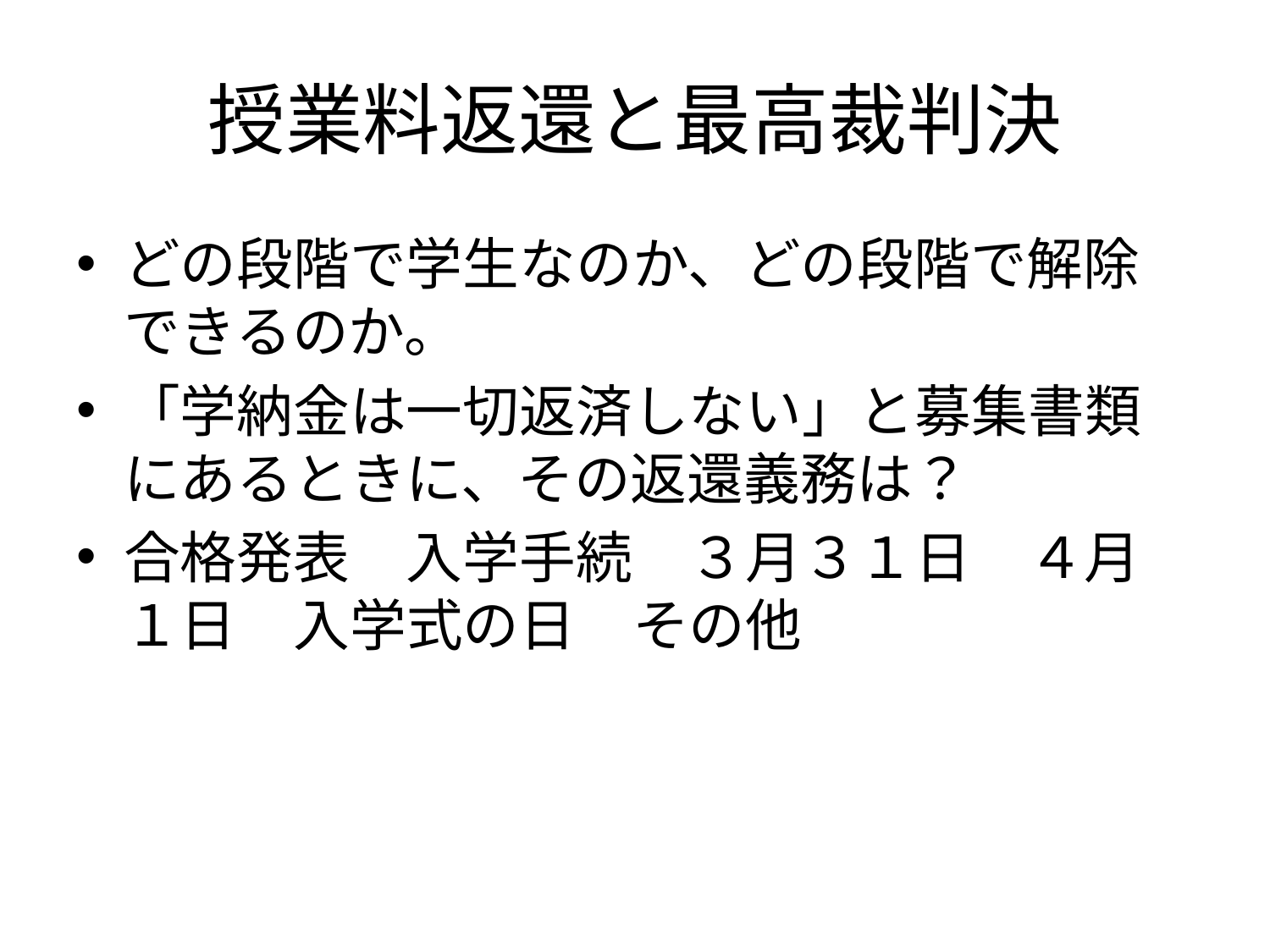

# 授業料返還と最高裁判決
どの段階で学生なのか、どの段階で解除できるのか。
「学納金は一切返済しない」と募集書類にあるときに、その返還義務は？
合格発表　入学手続　３月３１日　４月１日　入学式の日　その他